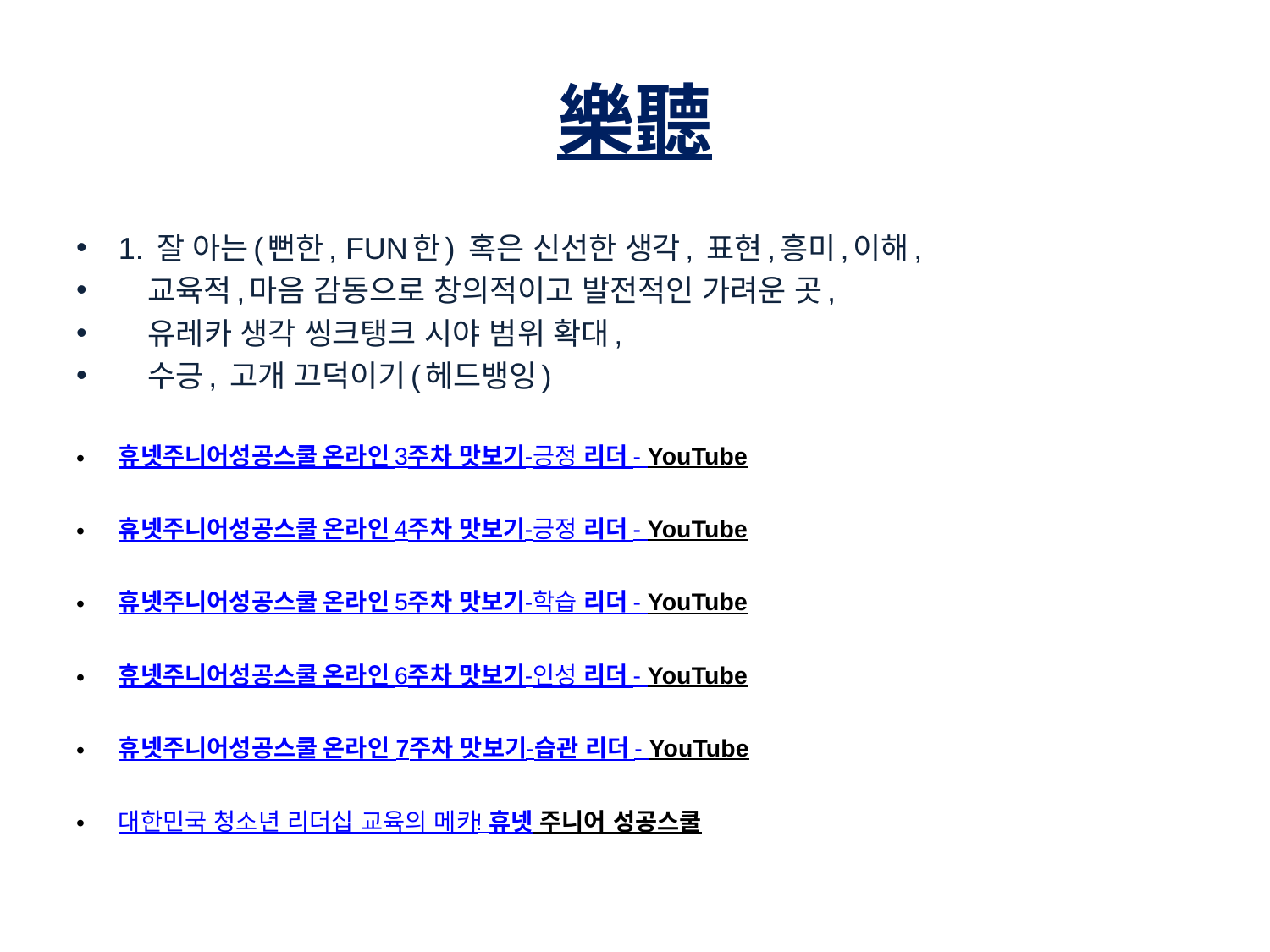

# 樂聽
1. 잘 아는(뻔한, FUN한) 혹은 신선한 생각, 표현,흥미,이해,
   교육적,마음 감동으로 창의적이고 발전적인 가려운 곳,
   유레카 생각 씽크탱크 시야 범위 확대,
   수긍, 고개 끄덕이기(헤드뱅잉)

휴넷주니어성공스쿨 온라인 3주차 맛보기-긍정 리더 - YouTube

휴넷주니어성공스쿨 온라인 4주차 맛보기-긍정 리더 - YouTube

휴넷주니어성공스쿨 온라인 5주차 맛보기-학습 리더 - YouTube

휴넷주니어성공스쿨 온라인 6주차 맛보기-인성 리더 - YouTube

휴넷주니어성공스쿨 온라인 7주차 맛보기-습관 리더 - YouTube

대한민국 청소년 리더십 교육의 메카! 휴넷 주니어 성공스쿨